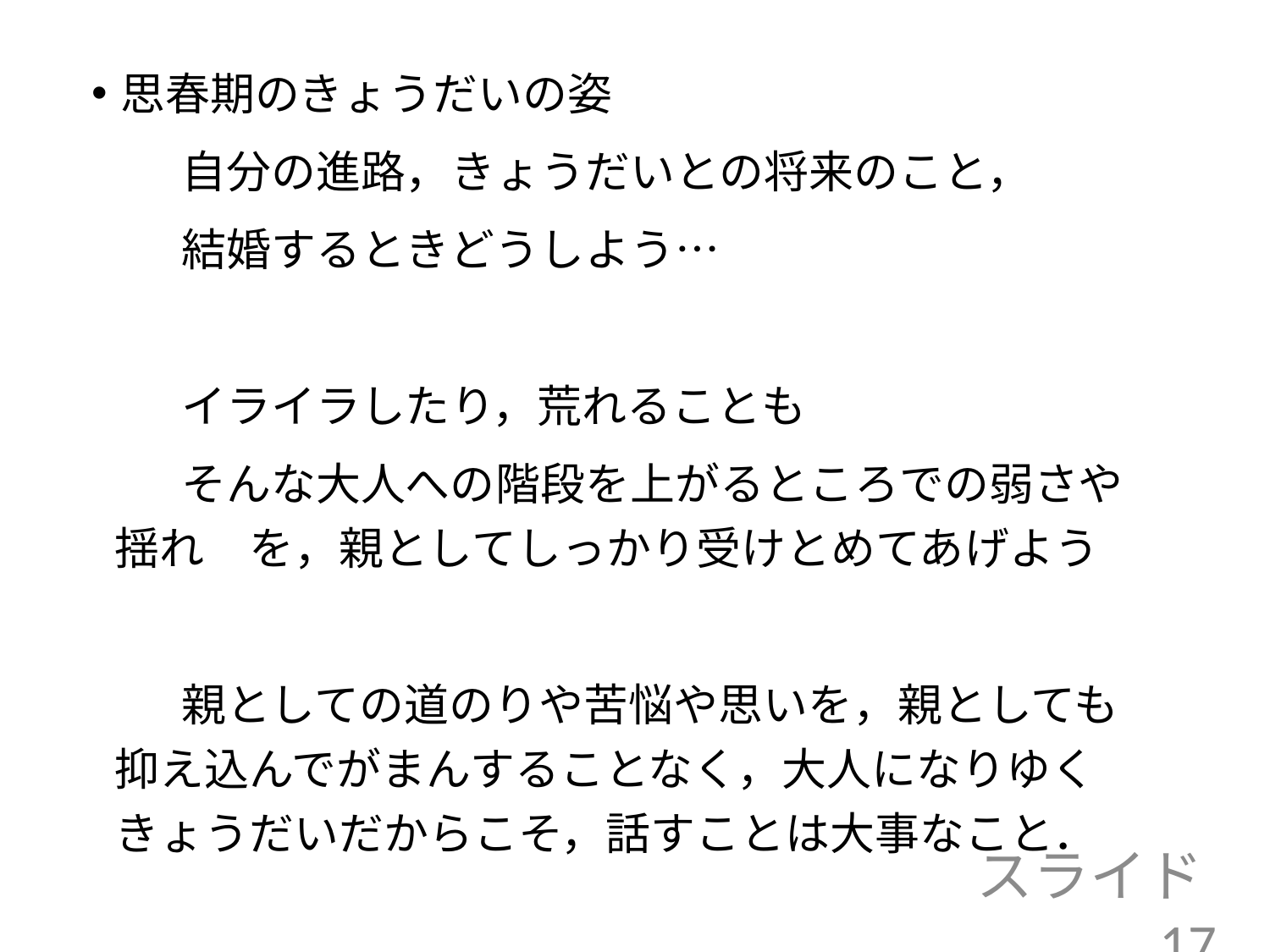

思春期のきょうだいの姿
　　自分の進路，きょうだいとの将来のこと，
　　結婚するときどうしよう…

　　イライラしたり，荒れることも
　　そんな大人への階段を上がるところでの弱さや揺れ　を，親としてしっかり受けとめてあげよう

　　親としての道のりや苦悩や思いを，親としても抑え込んでがまんすることなく，大人になりゆくきょうだいだからこそ，話すことは大事なこと．

スライド17